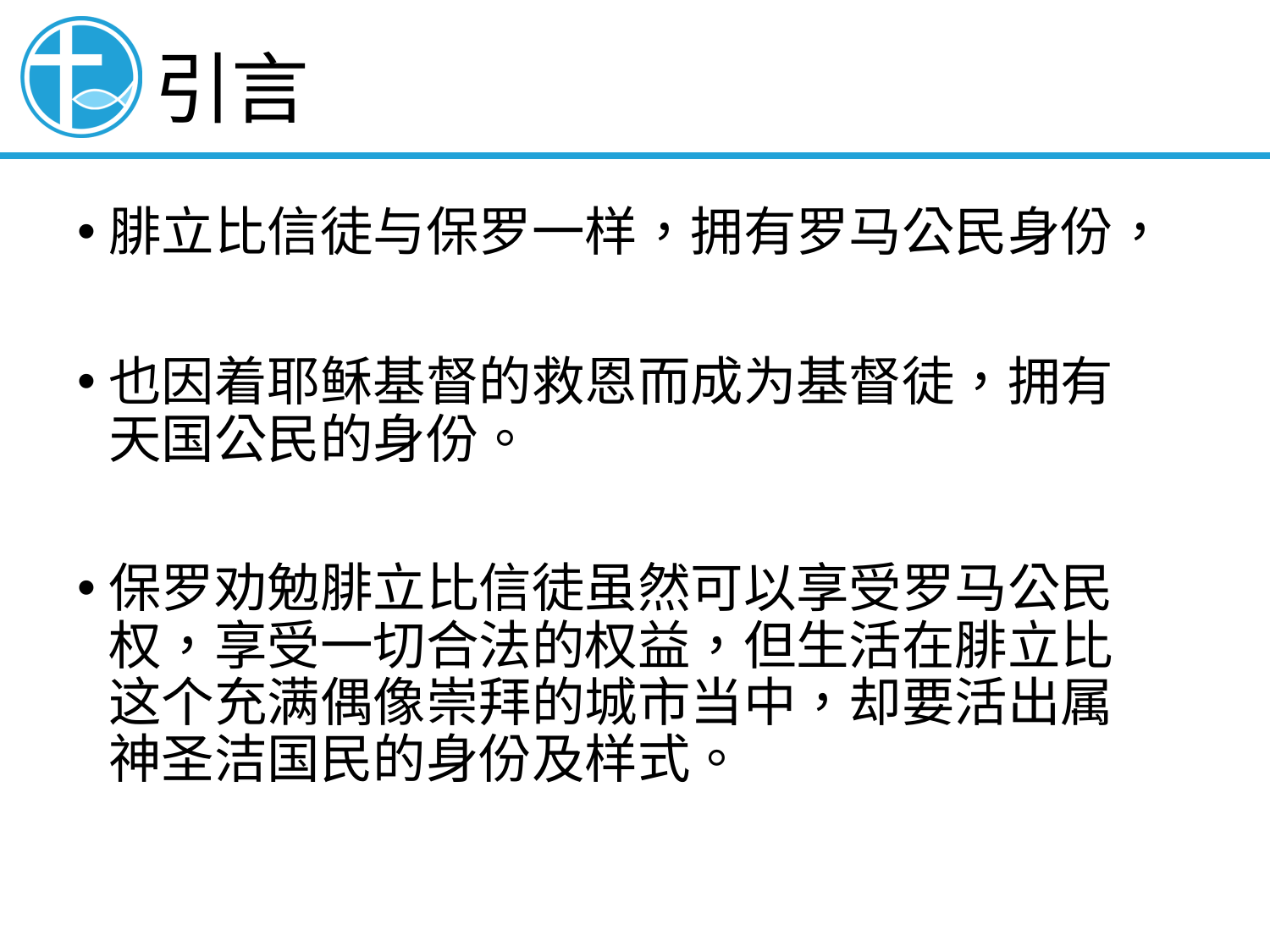

# 引言
腓立比信徒与保罗一样，拥有罗马公民身份，

也因着耶稣基督的救恩而成为基督徒，拥有天国公民的身份。

保罗劝勉腓立比信徒虽然可以享受罗马公民权，享受一切合法的权益，但生活在腓立比这个充满偶像崇拜的城市当中，却要活出属神圣洁国民的身份及样式。